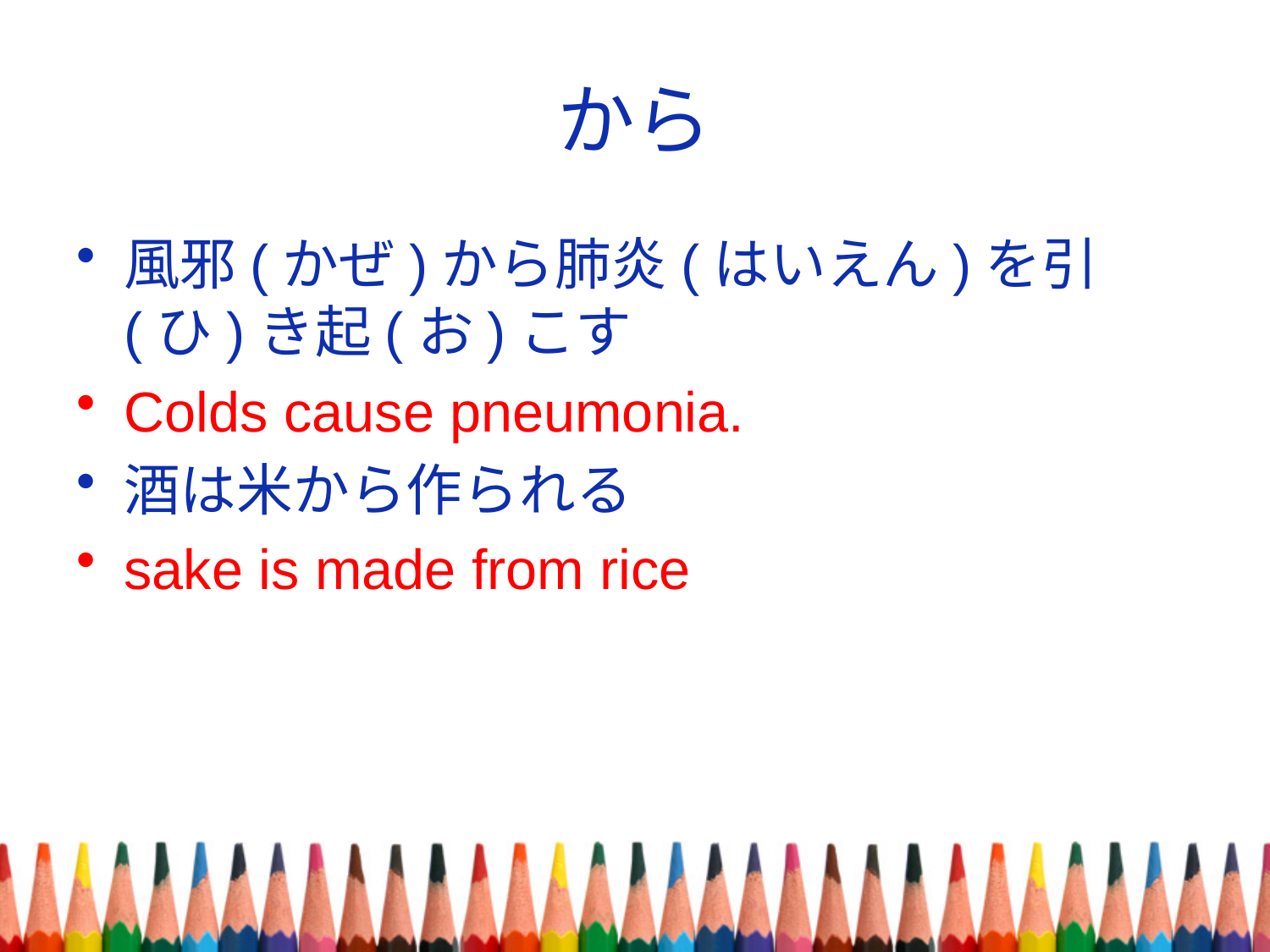

# から
風邪(かぜ)から肺炎(はいえん)を引(ひ)き起(お)こす
Colds cause pneumonia.
酒は米から作られる
sake is made from rice